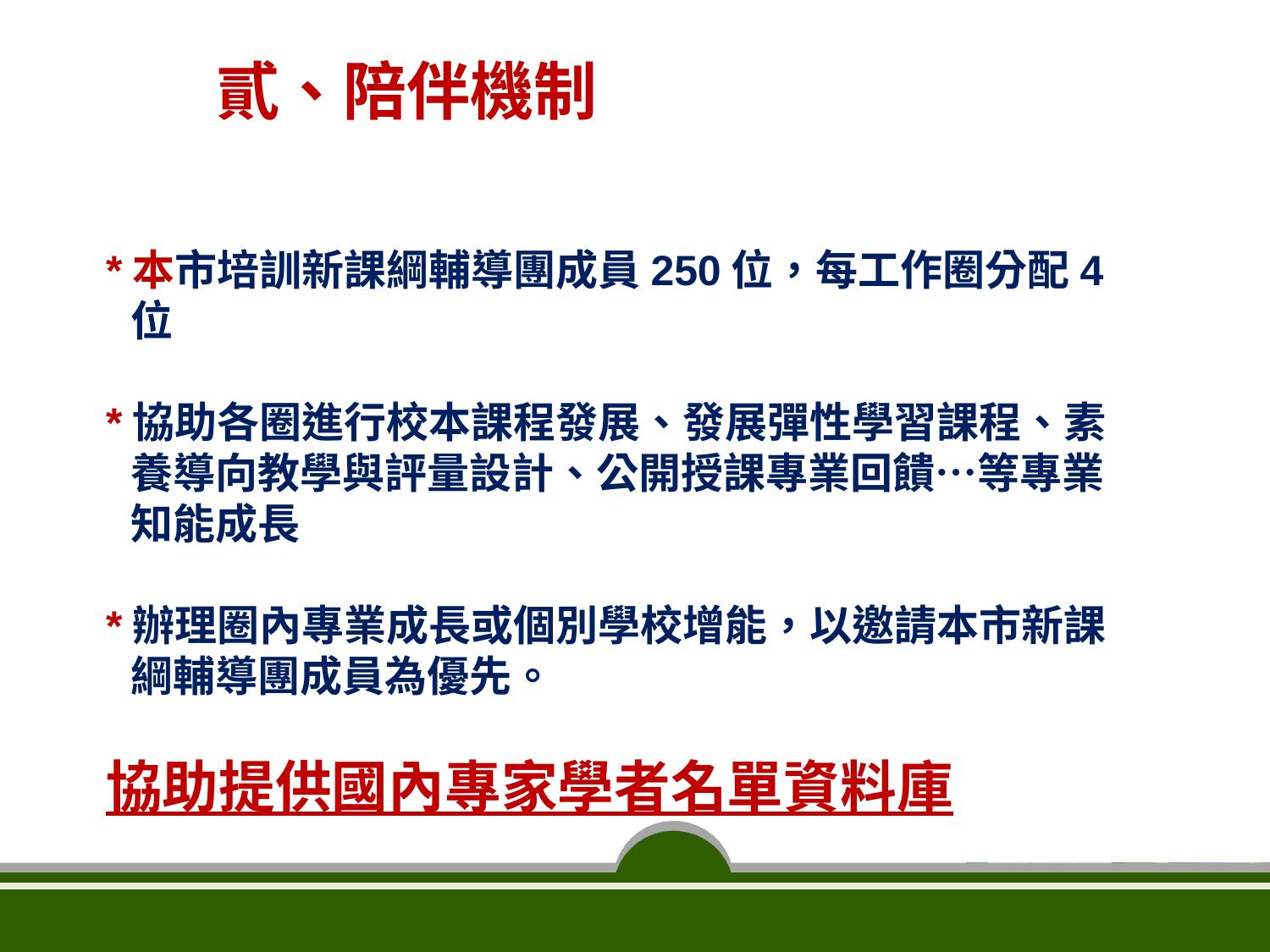

# 貳、陪伴機制
*本市培訓新課綱輔導團成員250位，每工作圈分配4位

*協助各圈進行校本課程發展、發展彈性學習課程、素養導向教學與評量設計、公開授課專業回饋…等專業知能成長

*辦理圈內專業成長或個別學校增能，以邀請本市新課綱輔導團成員為優先。

協助提供國內專家學者名單資料庫